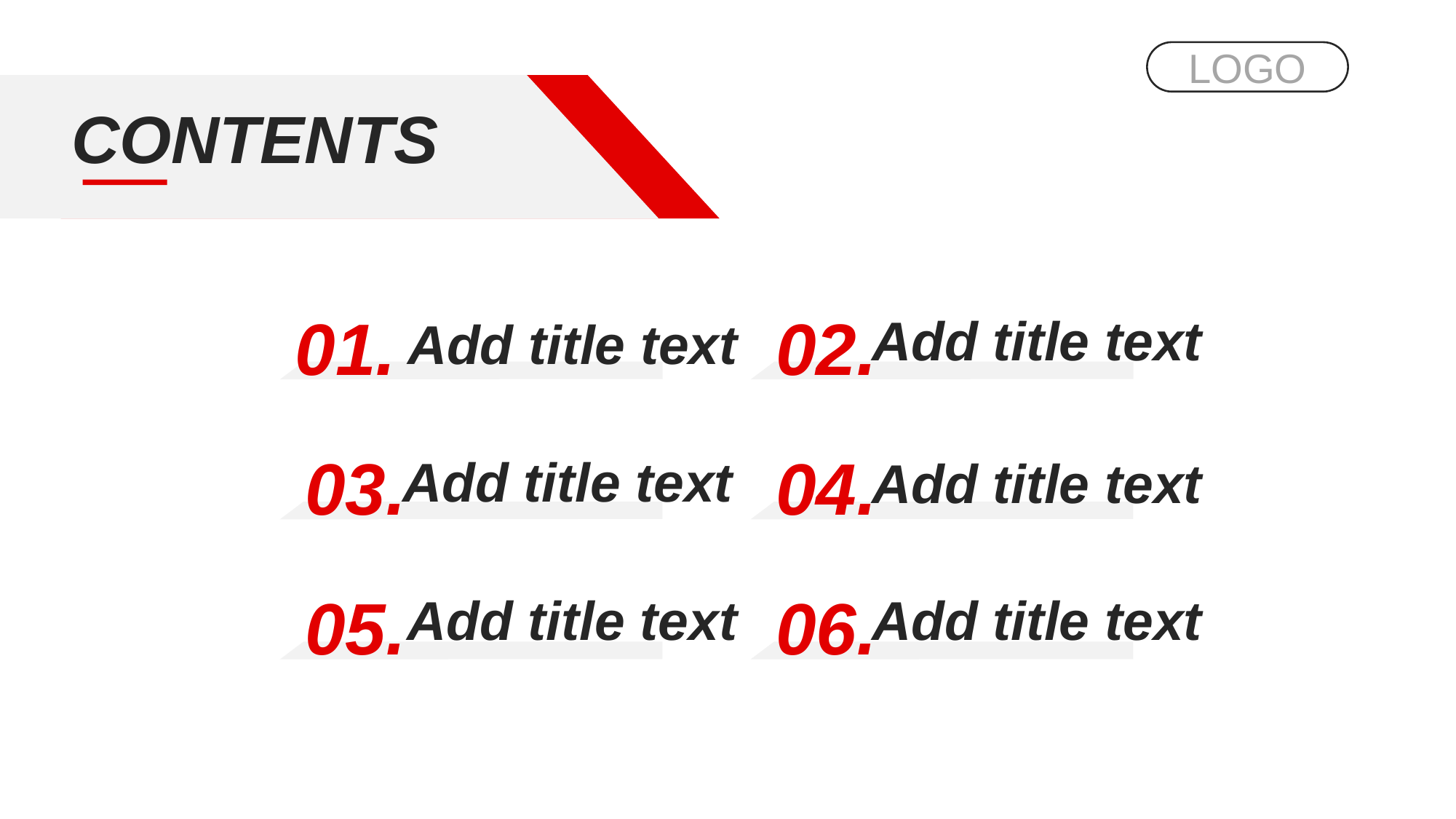

行业PPT模板http://www.1ppt.com/hangye/
LOGO

CONTENTS

01.
Add title text

02.
Add title text

03.
Add title text

04.
Add title text

05.
Add title text

06.
Add title text